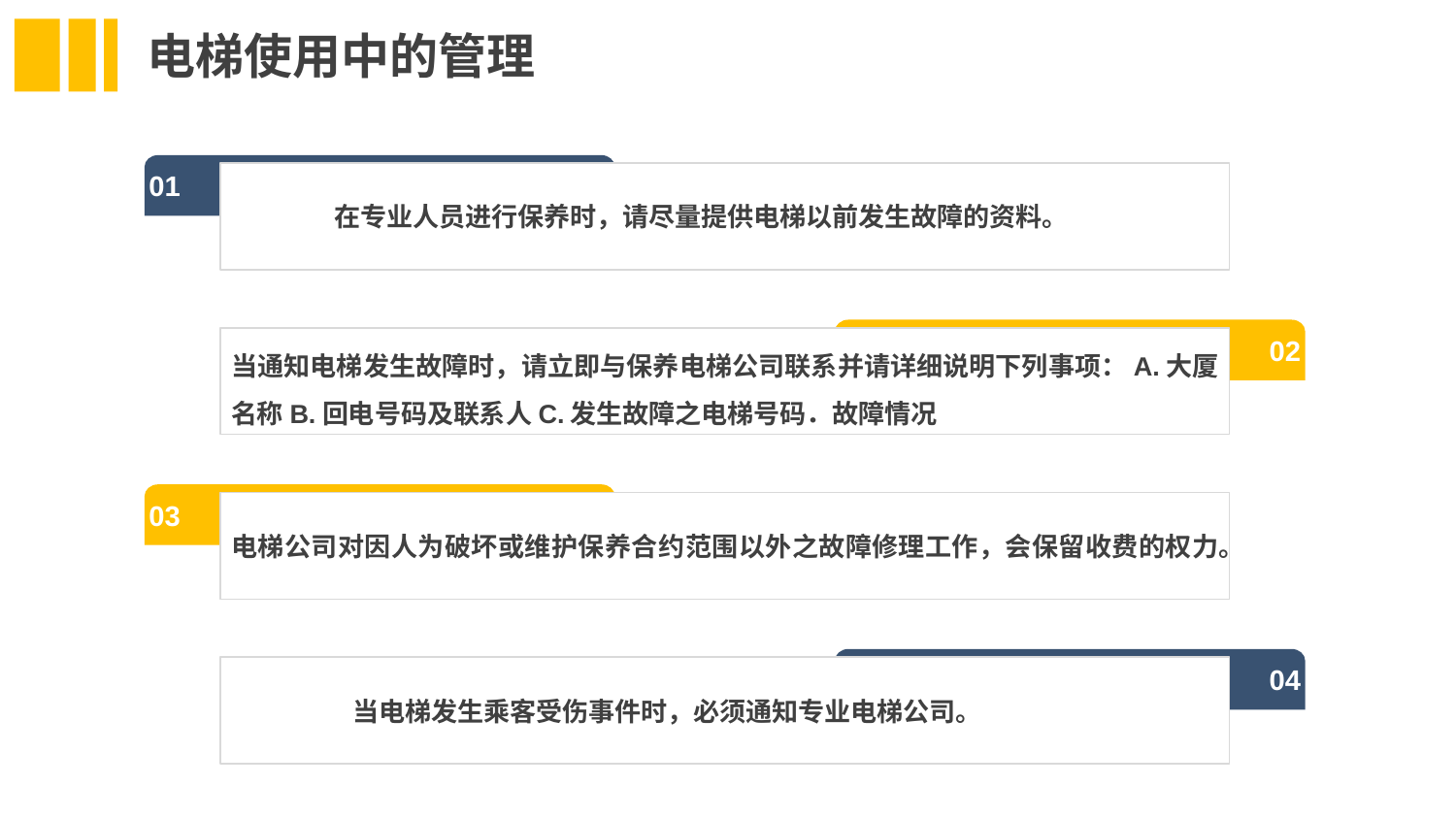

电梯使用中的管理
01
                在专业人员进行保养时，请尽量提供电梯以前发生故障的资料。
02
当通知电梯发生故障时，请立即与保养电梯公司联系并请详细说明下列事项：A.大厦名称B.回电号码及联系人C.发生故障之电梯号码．故障情况
03
电梯公司对因人为破坏或维护保养合约范围以外之故障修理工作，会保留收费的权力。
04
                   当电梯发生乘客受伤事件时，必须通知专业电梯公司。